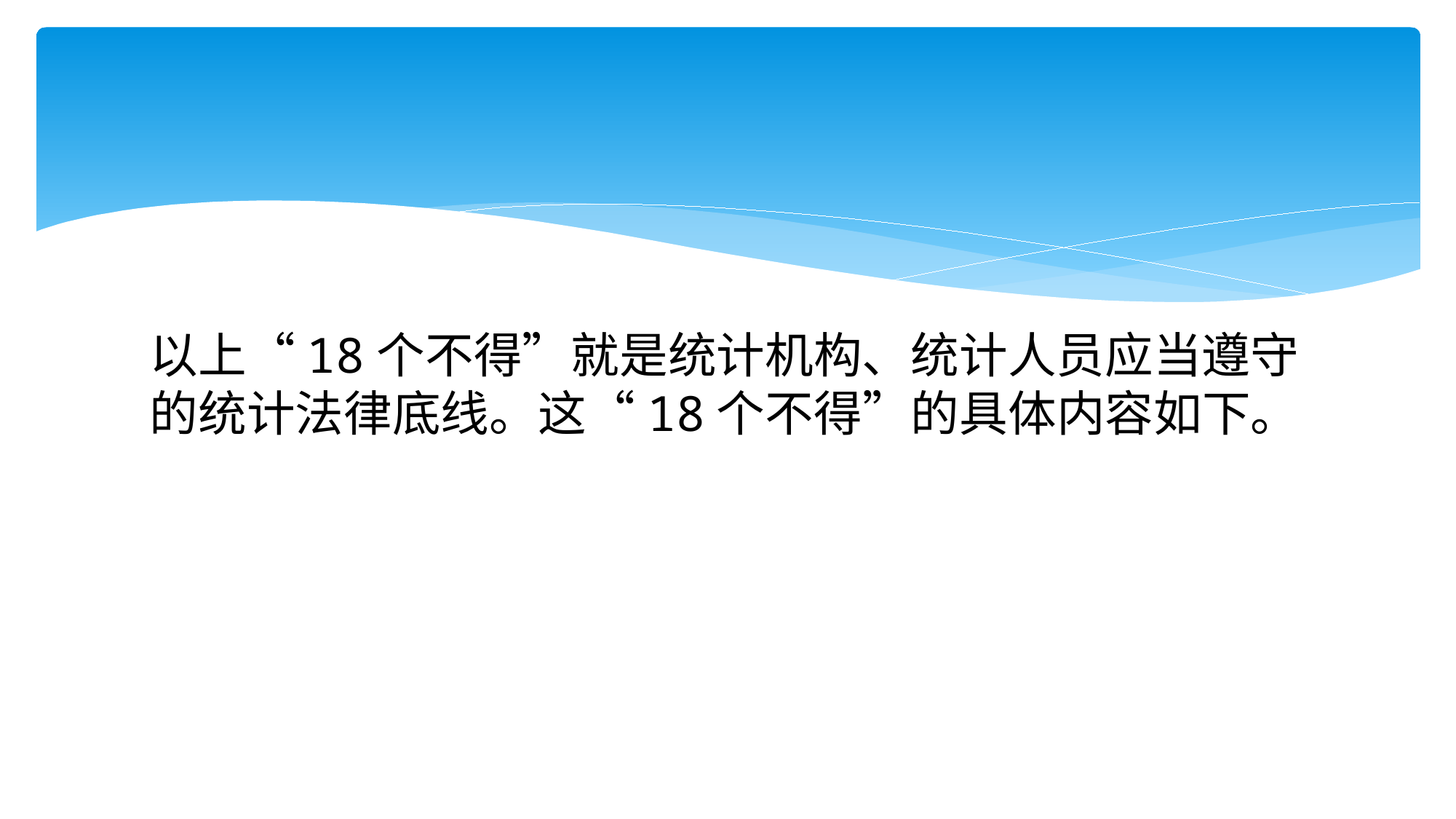

以上“18个不得”就是统计机构、统计人员应当遵守的统计法律底线。这“18个不得”的具体内容如下。